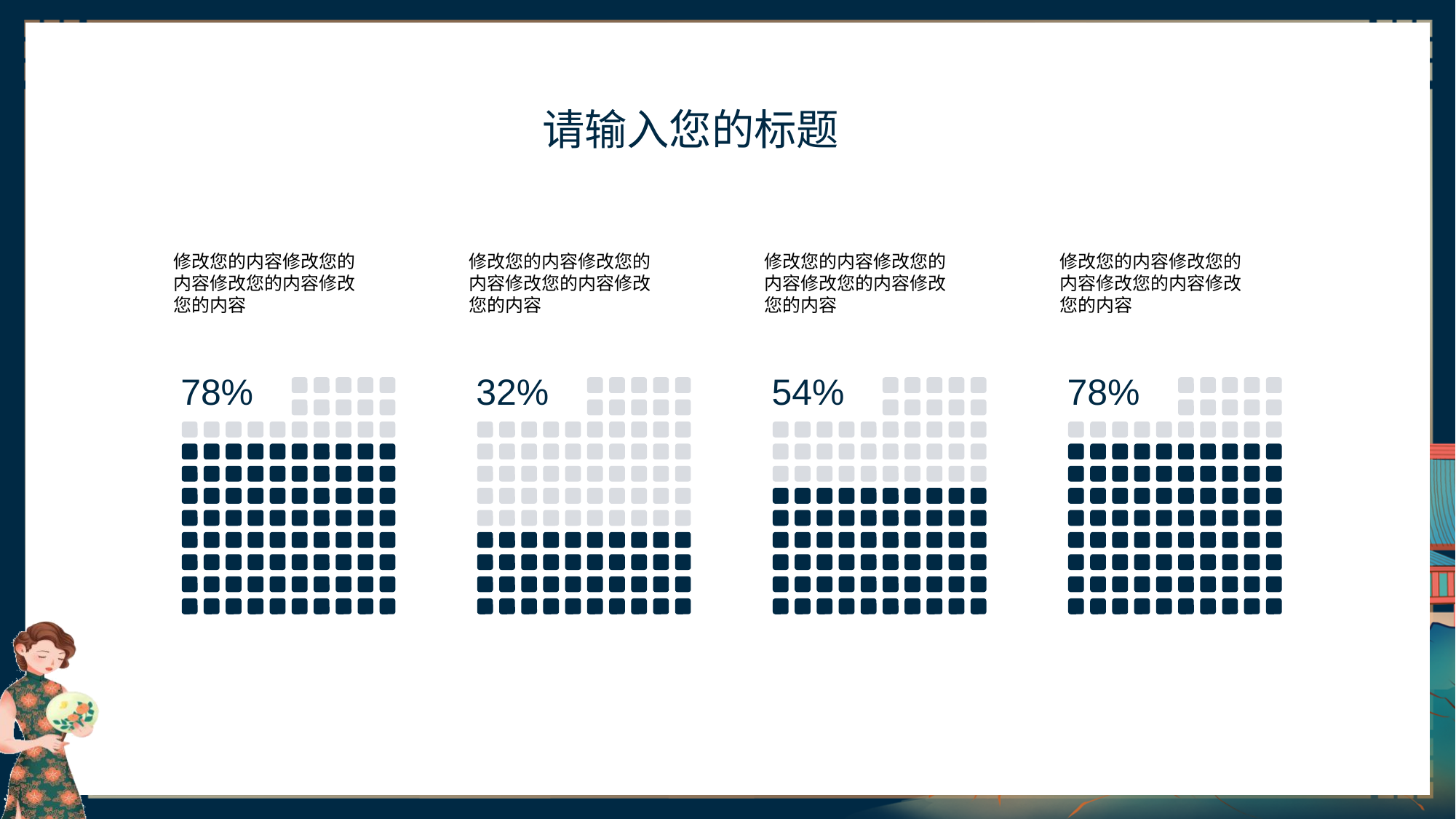

修改您的内容修改您的
内容修改您的内容修改
您的内容
修改您的内容修改您的
内容修改您的内容修改
您的内容
修改您的内容修改您的
内容修改您的内容修改
您的内容
修改您的内容修改您的
内容修改您的内容修改
您的内容
78%
32%
54%
78%